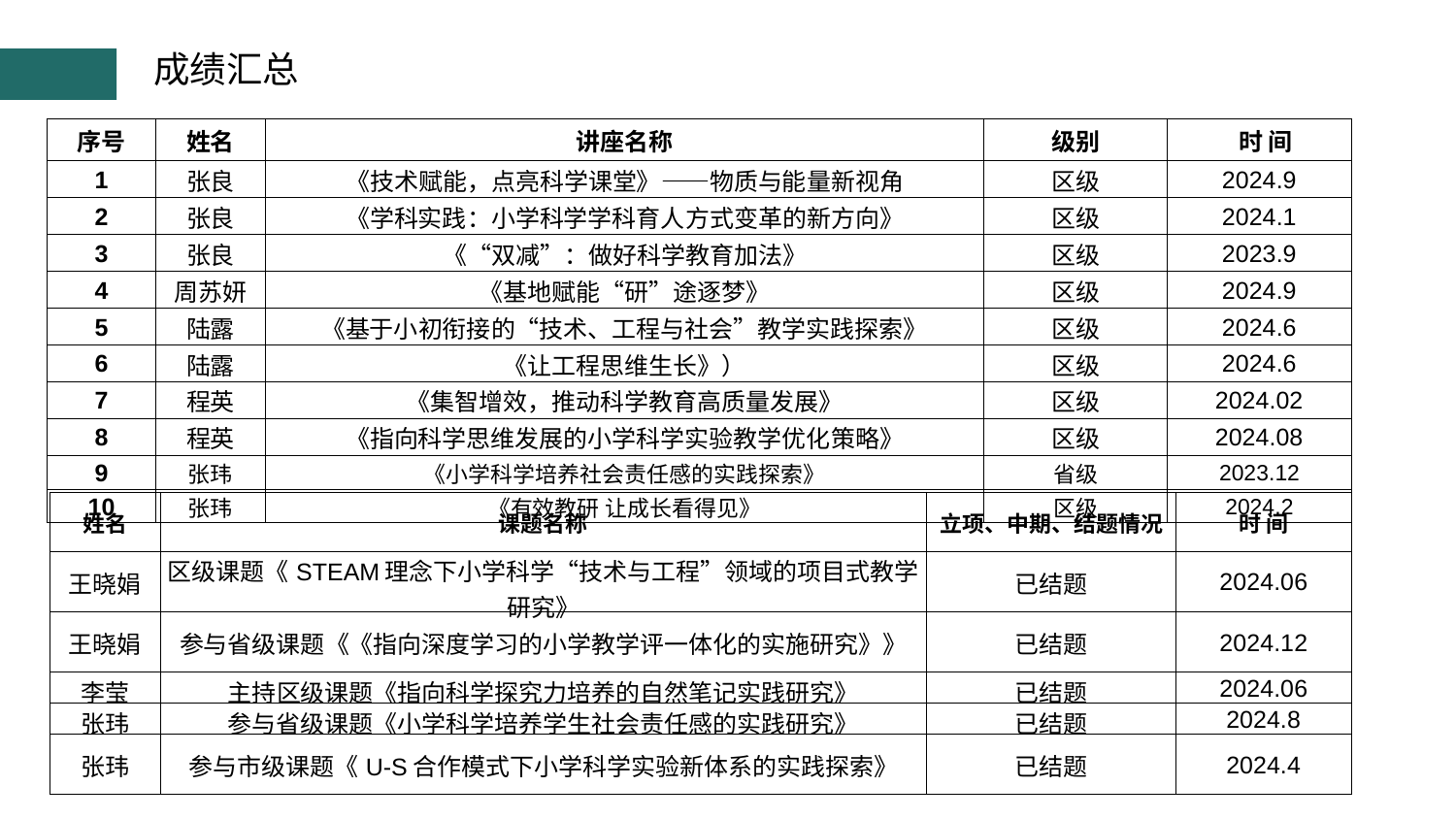

成绩汇总
| 序号 | 姓名 | 讲座名称 | 级别 | 时 间 |
| --- | --- | --- | --- | --- |
| 1 | 张良 | 《技术赋能，点亮科学课堂》——物质与能量新视角 | 区级 | 2024.9 |
| 2 | 张良 | 《学科实践：小学科学学科育人方式变革的新方向》 | 区级 | 2024.1 |
| 3 | 张良 | 《“双减”：做好科学教育加法》 | 区级 | 2023.9 |
| 4 | 周苏妍 | 《基地赋能“研”途逐梦》 | 区级 | 2024.9 |
| 5 | 陆露 | 《基于小初衔接的“技术、工程与社会”教学实践探索》 | 区级 | 2024.6 |
| 6 | 陆露 | 《让工程思维生长》） | 区级 | 2024.6 |
| 7 | 程英 | 《集智增效，推动科学教育高质量发展》 | 区级 | 2024.02 |
| 8 | 程英 | 《指向科学思维发展的小学科学实验教学优化策略》 | 区级 | 2024.08 |
| 9 | 张玮 | 《小学科学培养社会责任感的实践探索》 | 省级 | 2023.12 |
| 10 | 张玮 | 《有效教研 让成长看得见》 | 区级 | 2024.2 |
| 姓名 | 课题名称 | 立项、中期、结题情况 | 时 间 |
| --- | --- | --- | --- |
| 王晓娟 | 区级课题《STEAM理念下小学科学“技术与工程”领域的项目式教学研究》 | 已结题 | 2024.06 |
| 王晓娟 | 参与省级课题《《指向深度学习的小学教学评一体化的实施研究》》 | 已结题 | 2024.12 |
| 李莹 | 主持区级课题《指向科学探究力培养的自然笔记实践研究》 | 已结题 | 2024.06 |
| 张玮 | 参与省级课题《小学科学培养学生社会责任感的实践研究》 | 已结题 | 2024.8 |
| 张玮 | 参与市级课题《U-S合作模式下小学科学实验新体系的实践探索》 | 已结题 | 2024.4 |